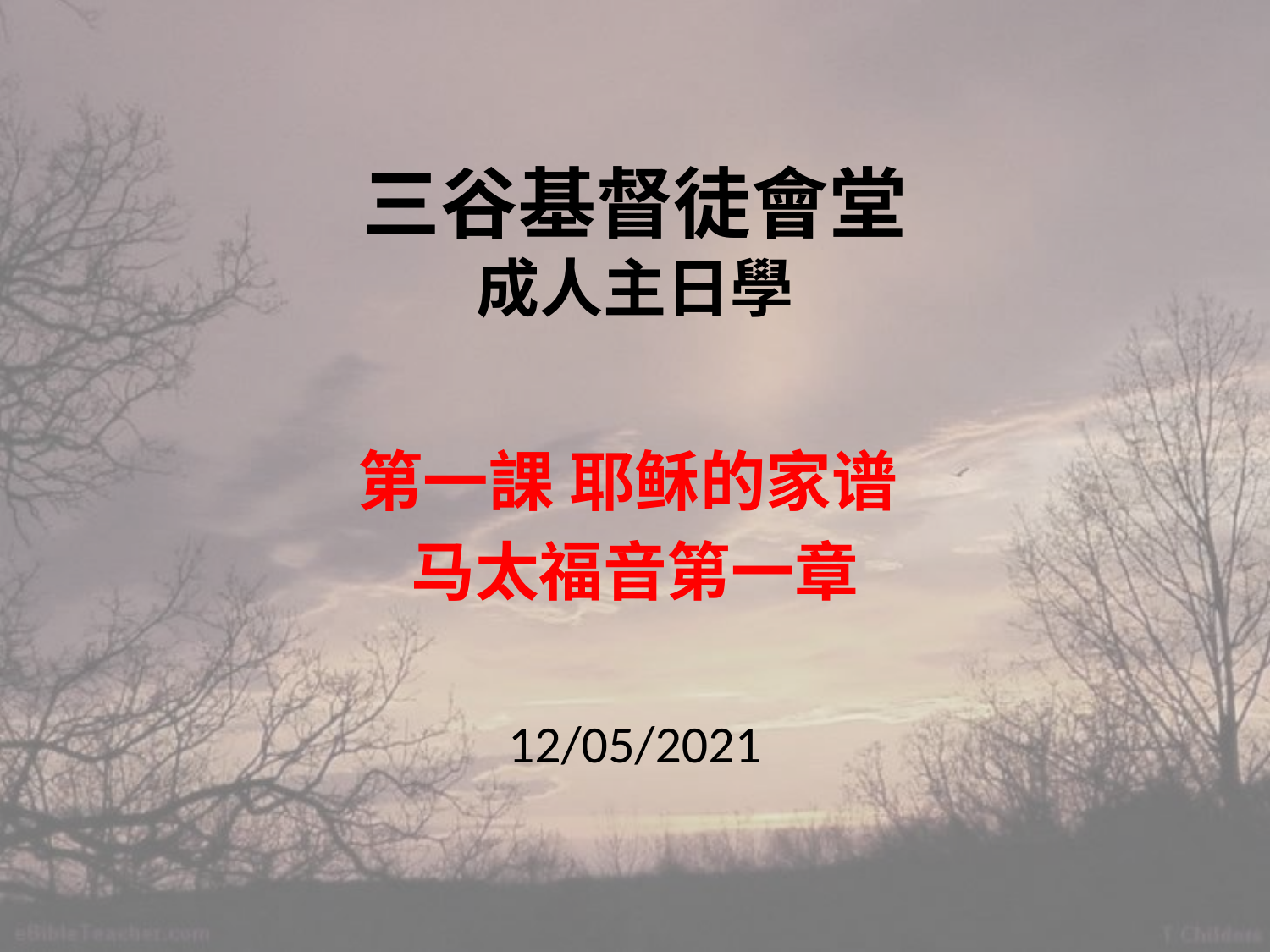

# 三谷基督徒會堂 成人主日學
第一課 耶稣的家谱
马太福音第一章

12/05/2021